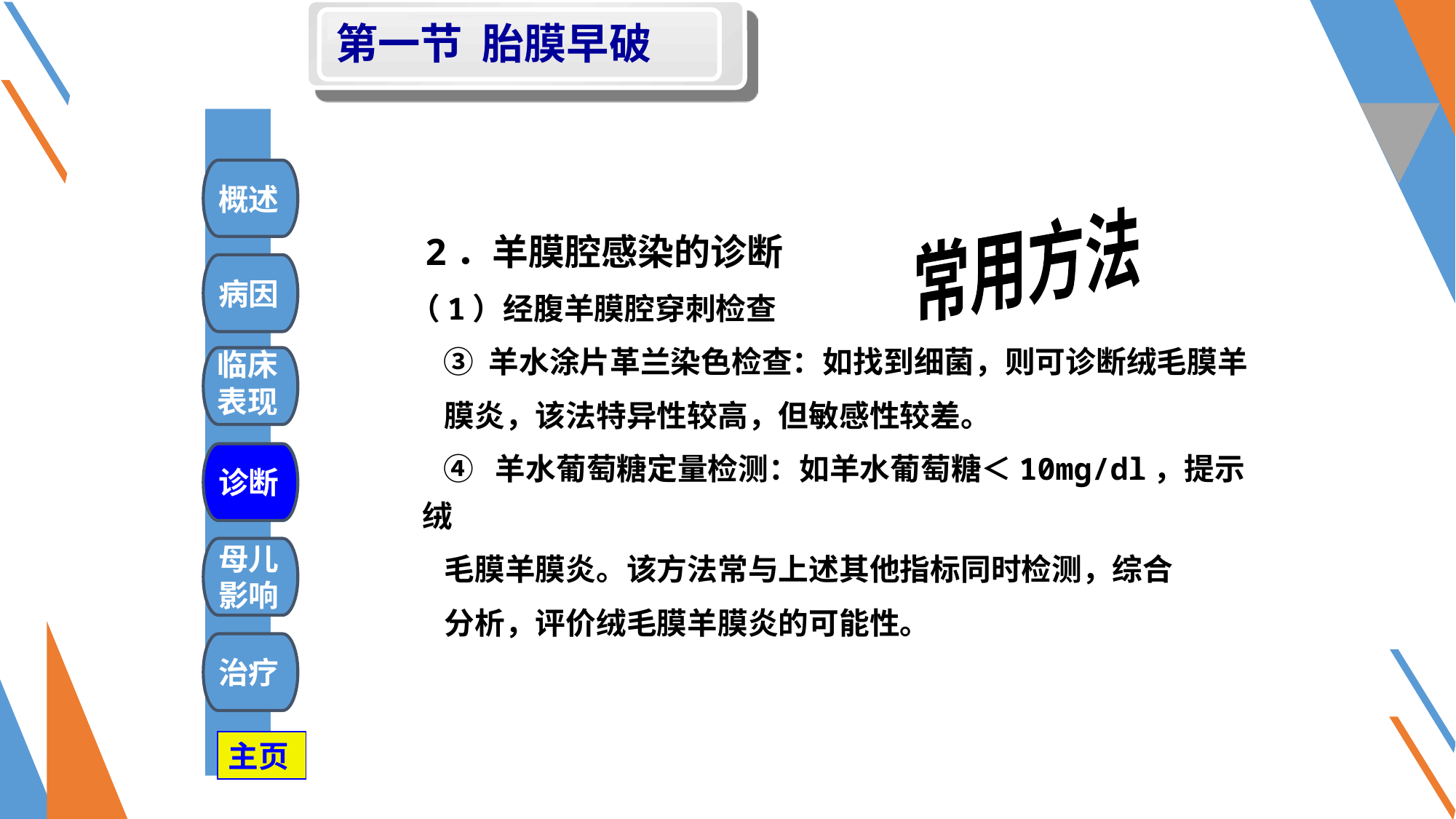

第一节  胎膜早破

#

概述

常用方法
  2．羊膜腔感染的诊断
   （1）经腹羊膜腔穿刺检查
         ③ 羊水涂片革兰染色检查：如找到细菌，则可诊断绒毛膜羊
        膜炎，该法特异性较高，但敏感性较差。
         ④  羊水葡萄糖定量检测：如羊水葡萄糖＜10mg/dl，提示绒
        毛膜羊膜炎。该方法常与上述其他指标同时检测，综合
        分析，评价绒毛膜羊膜炎的可能性。

病因
临床
表现

诊断
母儿
影响
治疗
主页